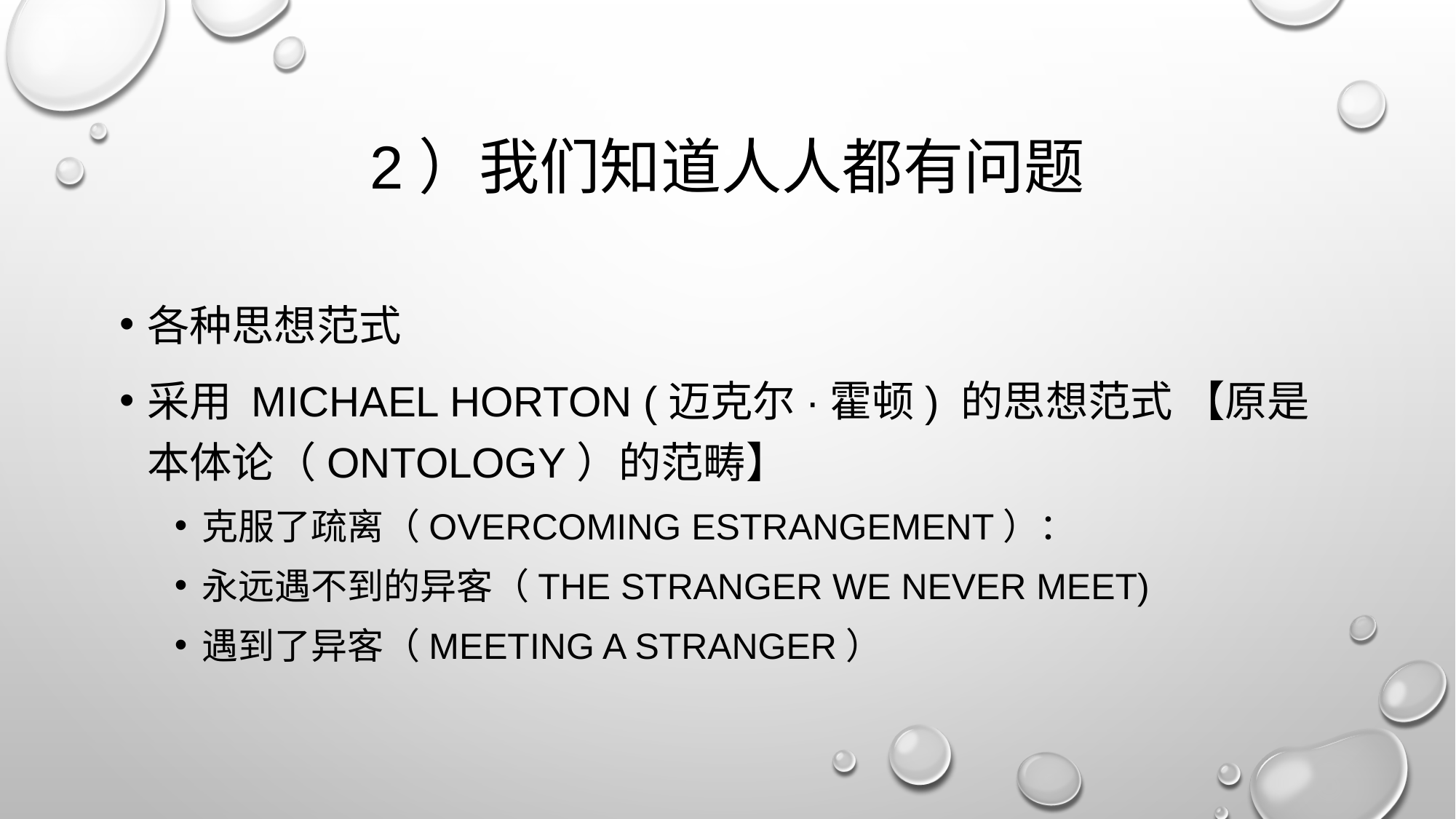

# 2）我们知道人人都有问题
各种思想范式
采用 Michael Horton (迈克尔·霍顿) 的思想范式 【原是本体论（ontology）的范畴】
克服了疏离（Overcoming Estrangement）：
永远遇不到的异客（The Stranger we never meet)
遇到了异客（Meeting a stranger）